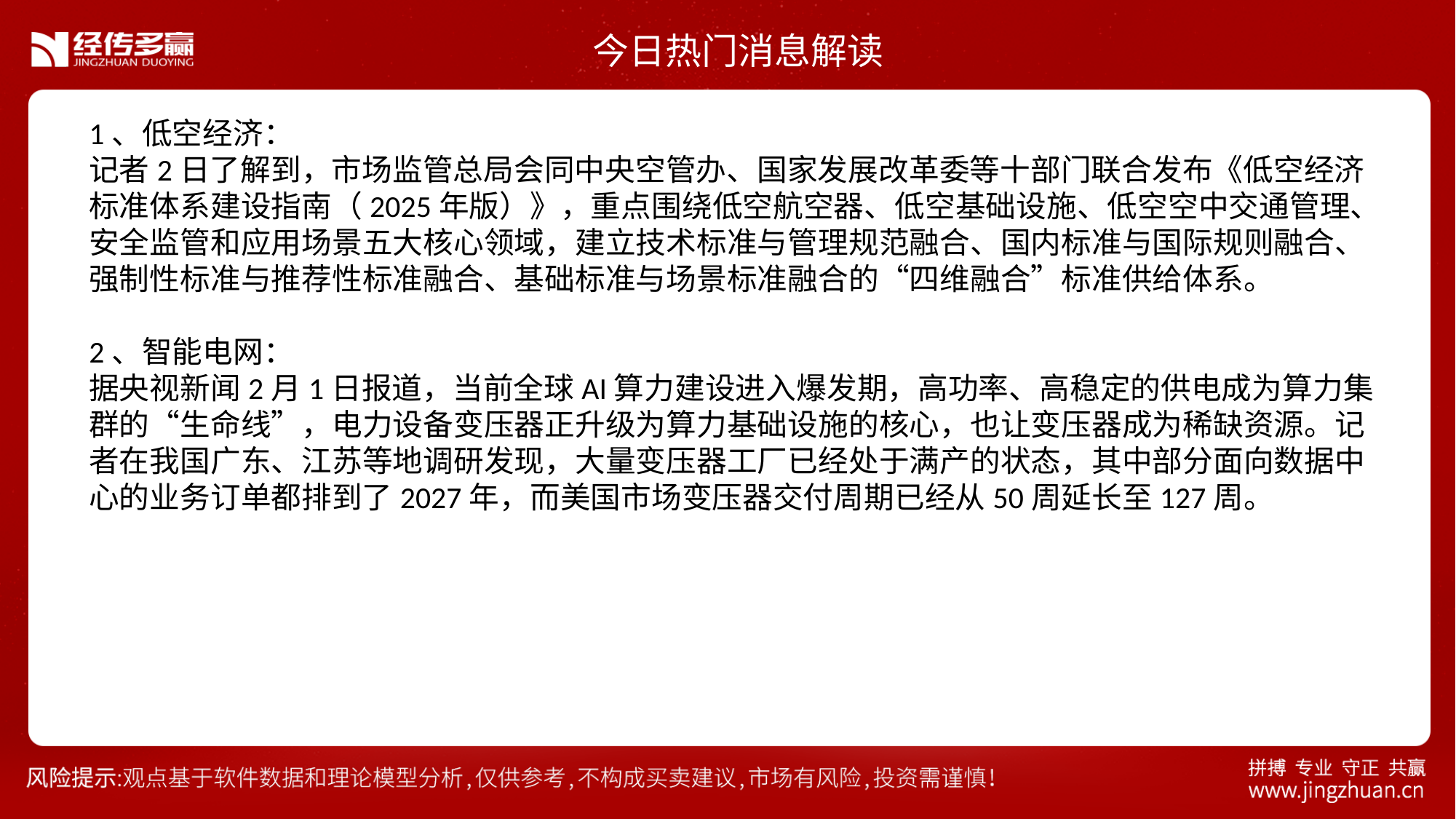

今日热门消息解读
1、低空经济：
记者2日了解到，市场监管总局会同中央空管办、国家发展改革委等十部门联合发布《低空经济标准体系建设指南（2025年版）》，重点围绕低空航空器、低空基础设施、低空空中交通管理、安全监管和应用场景五大核心领域，建立技术标准与管理规范融合、国内标准与国际规则融合、强制性标准与推荐性标准融合、基础标准与场景标准融合的“四维融合”标准供给体系。

2、智能电网：
据央视新闻2月1日报道，当前全球AI算力建设进入爆发期，高功率、高稳定的供电成为算力集群的“生命线”，电力设备变压器正升级为算力基础设施的核心，也让变压器成为稀缺资源。记者在我国广东、江苏等地调研发现，大量变压器工厂已经处于满产的状态，其中部分面向数据中心的业务订单都排到了2027年，而美国市场变压器交付周期已经从50周延长至127周。